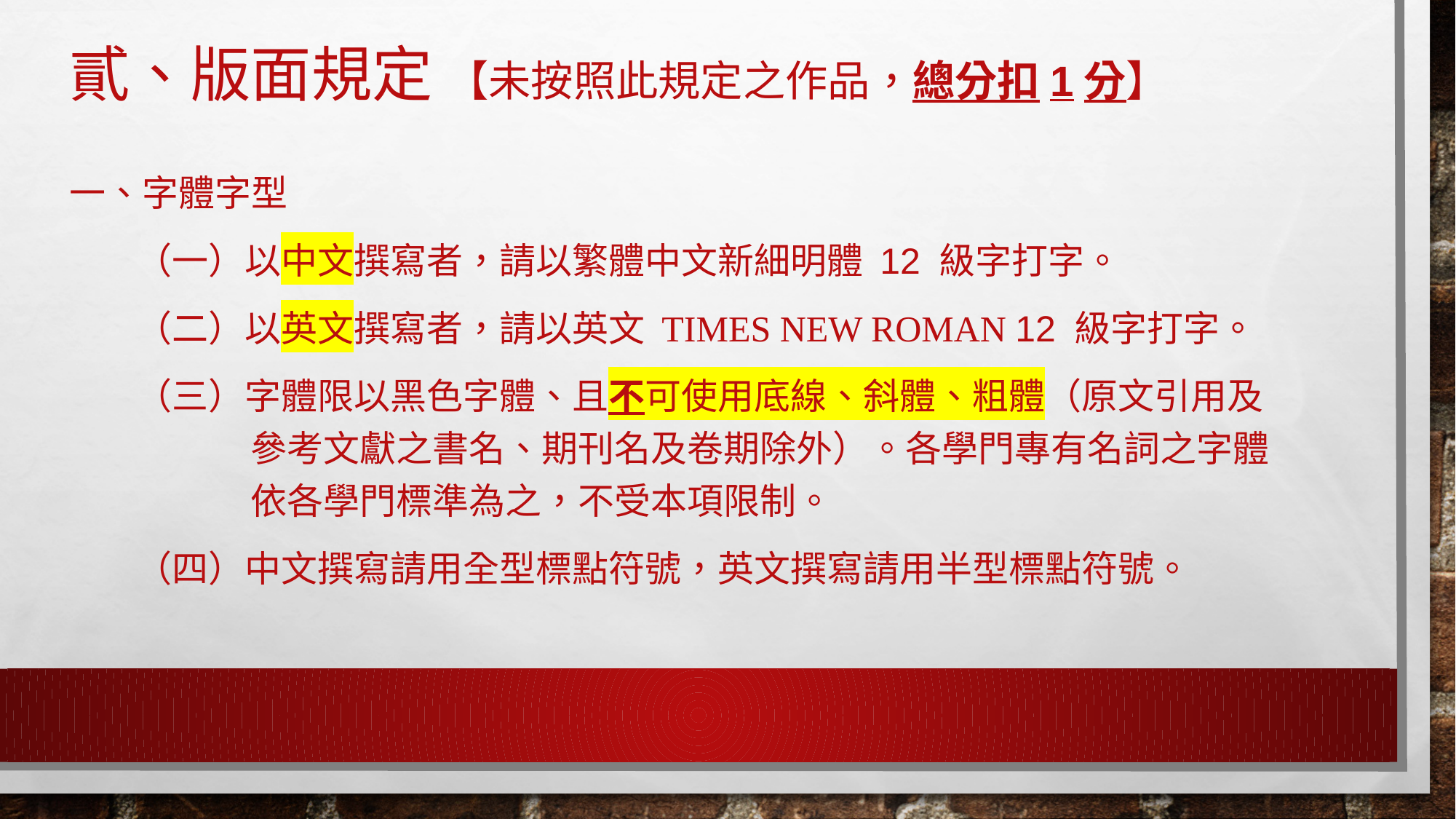

# 貳、版面規定 【未按照此規定之作品，總分扣1分】
一、字體字型
       （一）以中文撰寫者，請以繁體中文新細明體 12 級字打字。
       （二）以英文撰寫者，請以英文 Times New Roman 12 級字打字。
       （三）字體限以黑色字體、且不可使用底線、斜體、粗體（原文引用及參考文獻之書名、期刊名及卷期除外）。各學門專有名詞之字體依各學門標準為之，不受本項限制。
       （四）中文撰寫請用全型標點符號，英文撰寫請用半型標點符號。